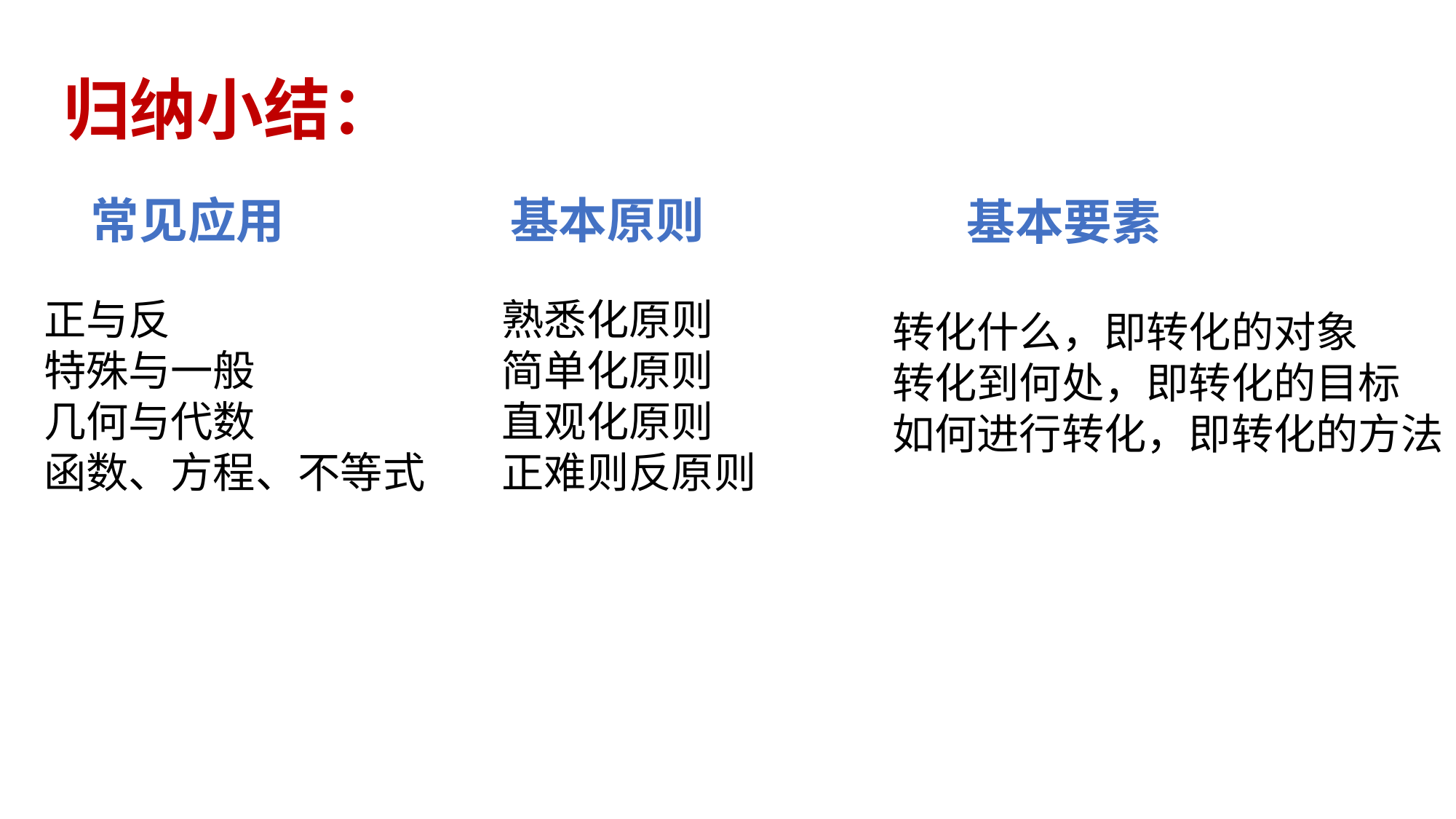

# 归纳小结：
常见应用
基本原则
基本要素
正与反
特殊与一般
几何与代数
函数、方程、不等式
熟悉化原则
简单化原则
直观化原则
正难则反原则
转化什么，即转化的对象
转化到何处，即转化的目标
如何进行转化，即转化的方法